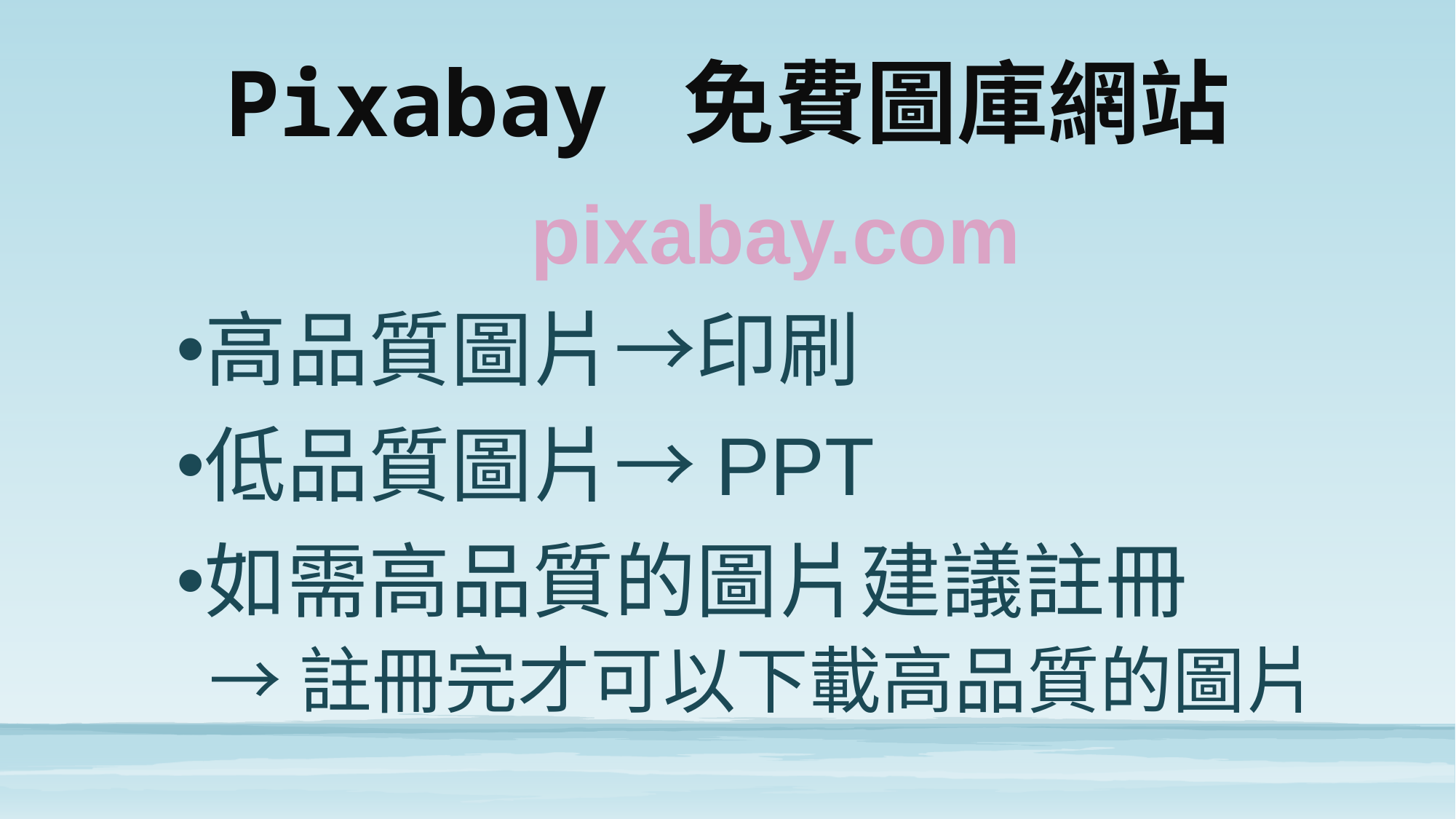

# Pixabay 免費圖庫網站
pixabay.com
高品質圖片→印刷
低品質圖片→PPT
如需高品質的圖片建議註冊
→註冊完才可以下載高品質的圖片